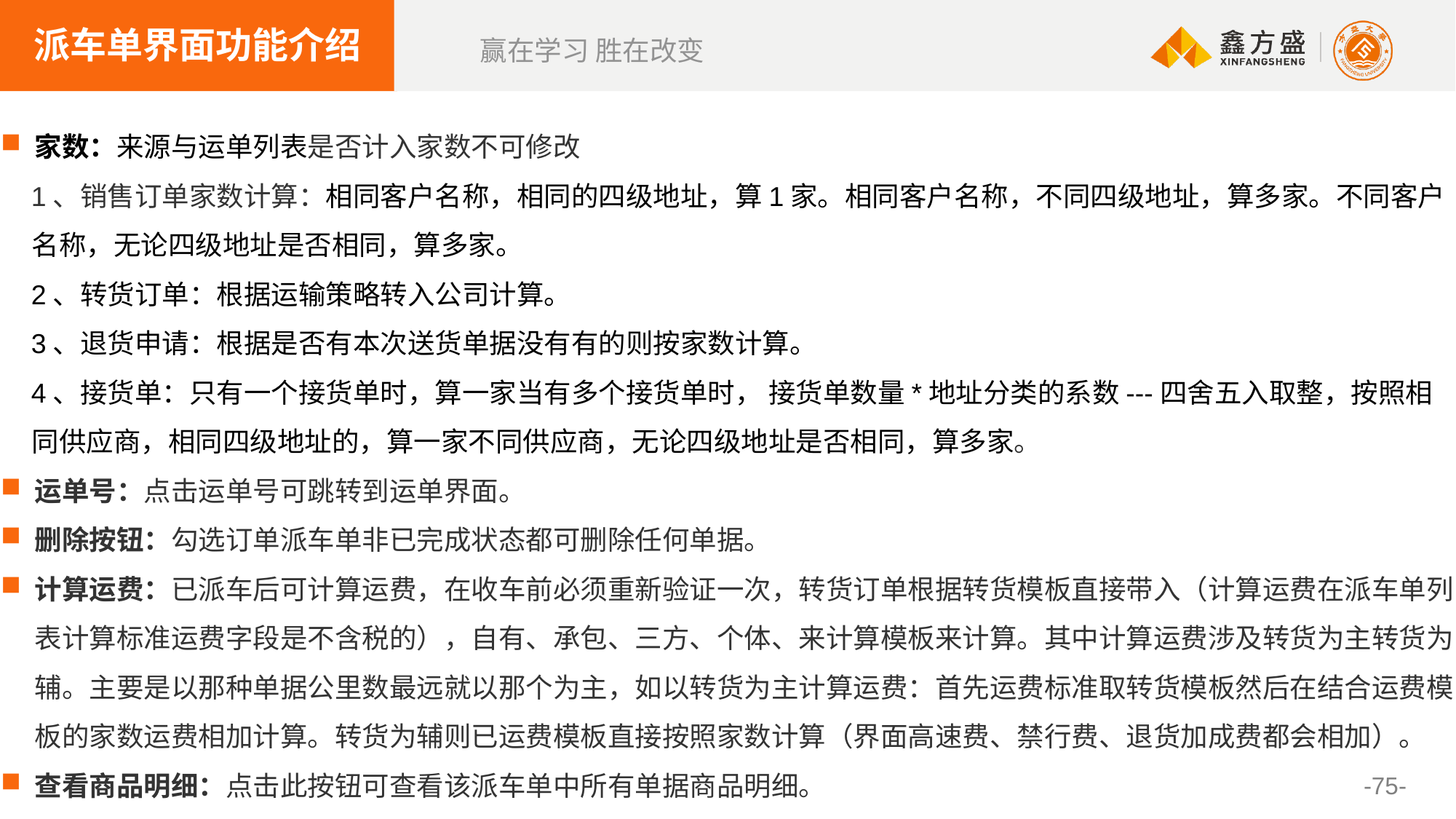

派车单界面功能介绍

家数：来源与运单列表是否计入家数不可修改
    1、销售订单家数计算：相同客户名称，相同的四级地址，算1家。相同客户名称，不同四级地址，算多家。不同客户
    名称，无论四级地址是否相同，算多家。
    2、转货订单：根据运输策略转入公司计算。
    3、退货申请：根据是否有本次送货单据没有有的则按家数计算。
    4、接货单：只有一个接货单时，算一家当有多个接货单时， 接货单数量*地址分类的系数---四舍五入取整，按照相
    同供应商，相同四级地址的，算一家不同供应商，无论四级地址是否相同，算多家。
运单号：点击运单号可跳转到运单界面。
删除按钮：勾选订单派车单非已完成状态都可删除任何单据。
计算运费：已派车后可计算运费，在收车前必须重新验证一次，转货订单根据转货模板直接带入（计算运费在派车单列表计算标准运费字段是不含税的），自有、承包、三方、个体、来计算模板来计算。其中计算运费涉及转货为主转货为辅。主要是以那种单据公里数最远就以那个为主，如以转货为主计算运费：首先运费标准取转货模板然后在结合运费模板的家数运费相加计算。转货为辅则已运费模板直接按照家数计算（界面高速费、禁行费、退货加成费都会相加）。
查看商品明细：点击此按钮可查看该派车单中所有单据商品明细。